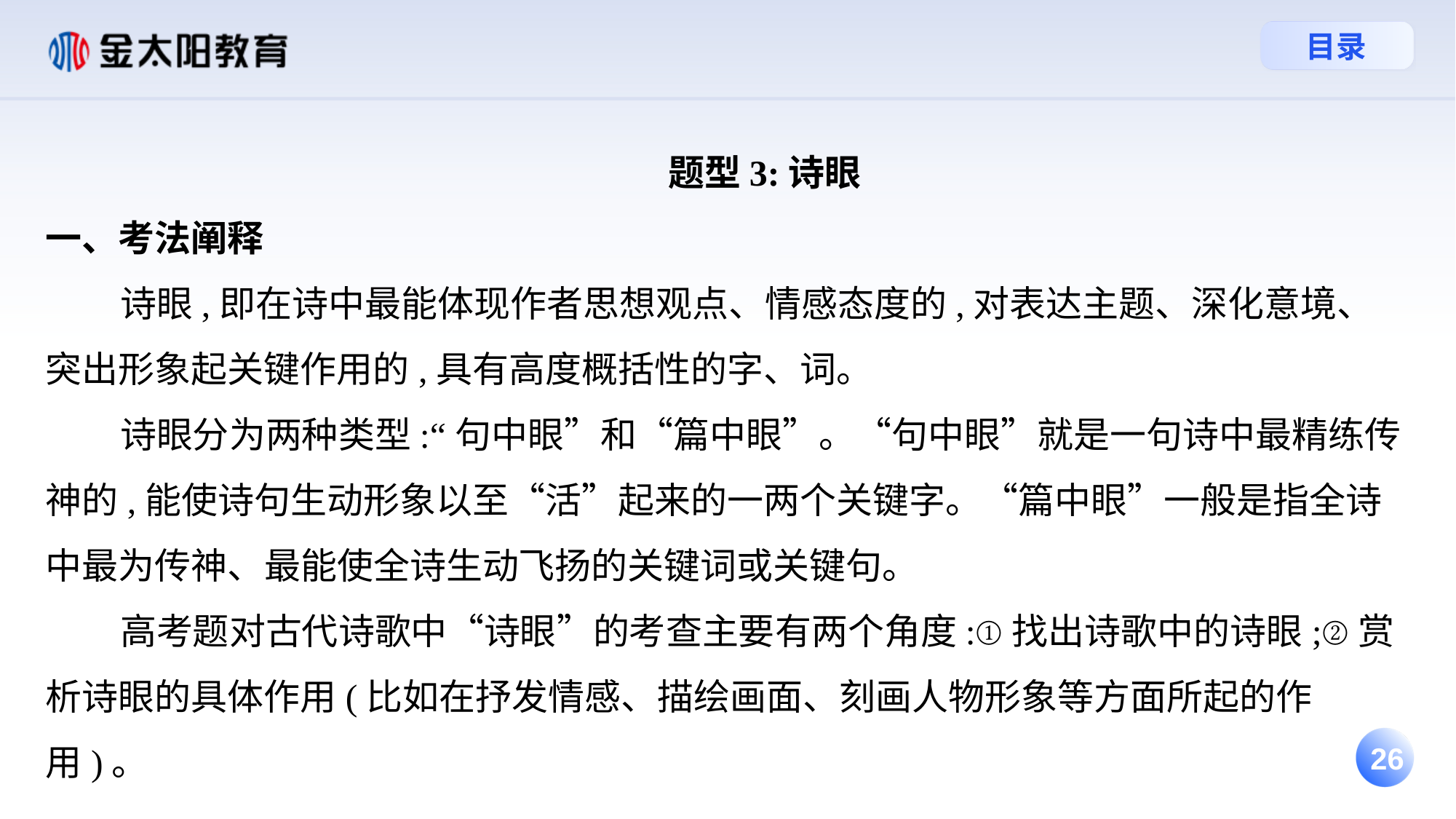

题型3:诗眼
一、考法阐释
        诗眼,即在诗中最能体现作者思想观点、情感态度的,对表达主题、深化意境、突出形象起关键作用的,具有高度概括性的字、词。
        诗眼分为两种类型:“句中眼”和“篇中眼”。“句中眼”就是一句诗中最精练传神的,能使诗句生动形象以至“活”起来的一两个关键字。“篇中眼”一般是指全诗中最为传神、最能使全诗生动飞扬的关键词或关键句。
        高考题对古代诗歌中“诗眼”的考查主要有两个角度:①找出诗歌中的诗眼;②赏析诗眼的具体作用(比如在抒发情感、描绘画面、刻画人物形象等方面所起的作用)。